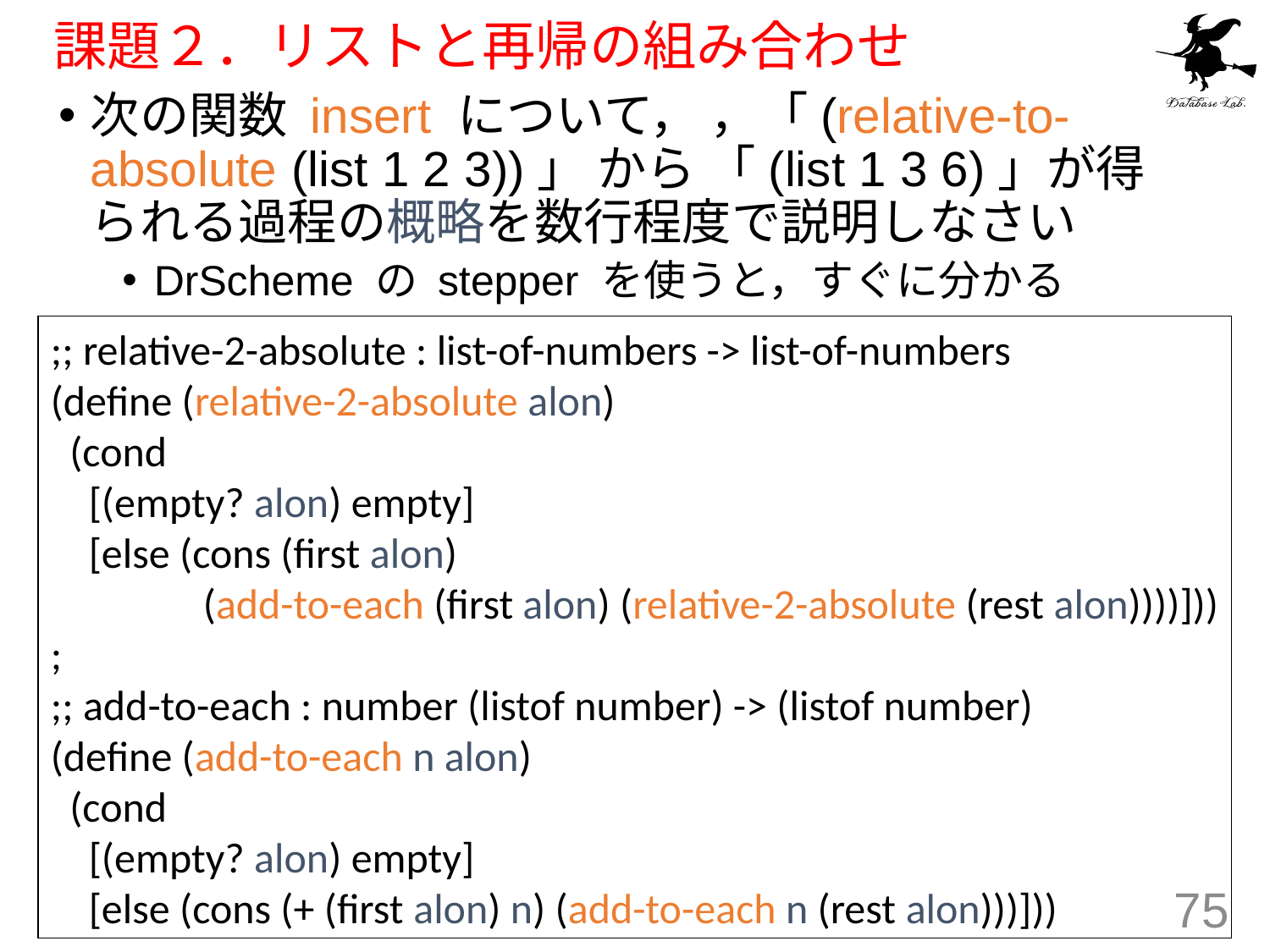

# 課題２．リストと再帰の組み合わせ
次の関数 insert について， ，「(relative-to-absolute (list 1 2 3))」 から 「(list 1 3 6)」が得られる過程の概略を数行程度で説明しなさい
DrScheme の stepper を使うと，すぐに分かる

;; relative-2-absolute : list-of-numbers -> list-of-numbers
(define (relative-2-absolute alon)
  (cond
    [(empty? alon) empty]
    [else (cons (first alon)
                (add-to-each (first alon) (relative-2-absolute (rest alon))))]))
;
;; add-to-each : number (listof number) -> (listof number)
(define (add-to-each n alon)
  (cond
    [(empty? alon) empty]
    [else (cons (+ (first alon) n) (add-to-each n (rest alon)))]))
75